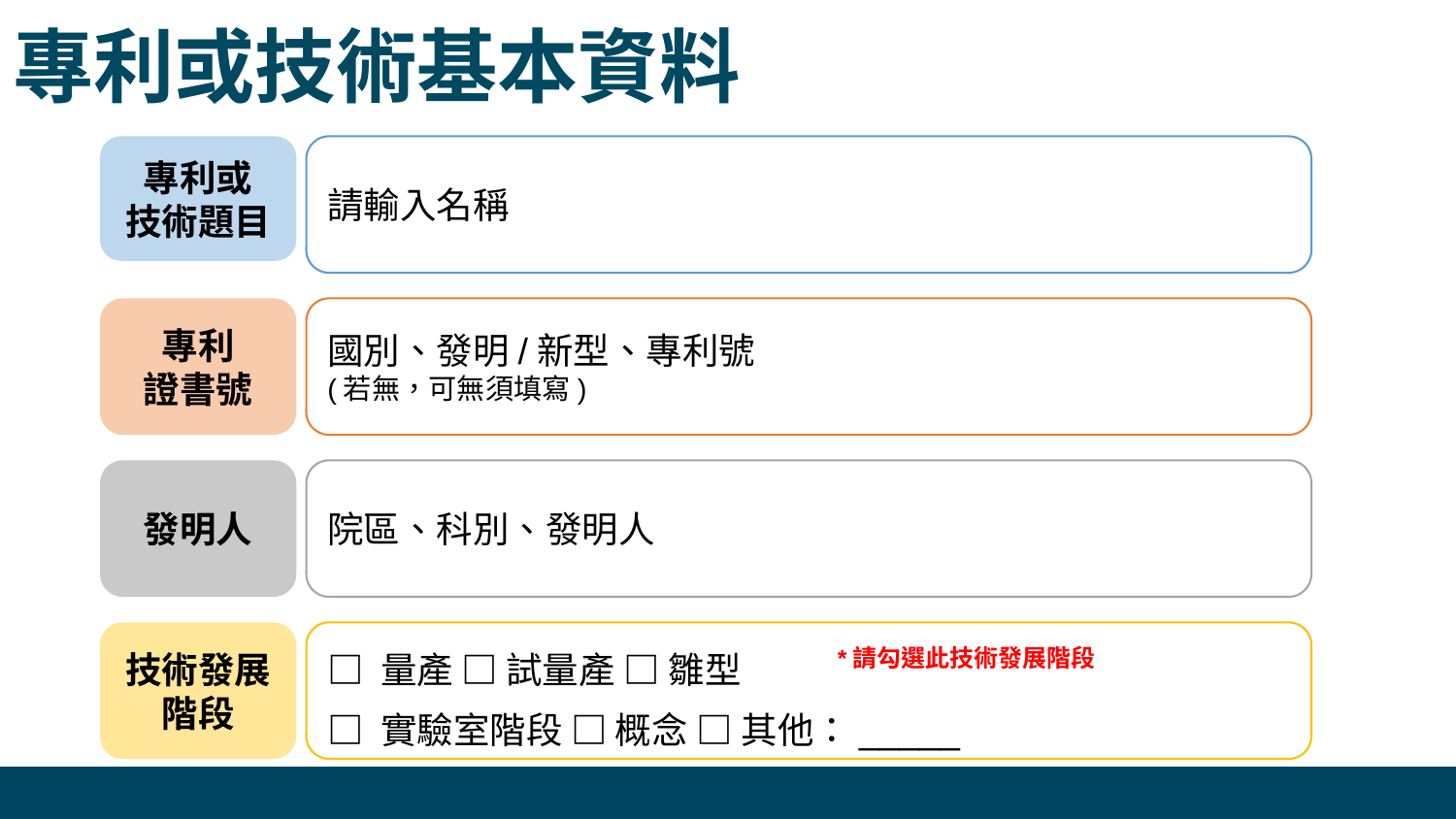

專利或技術基本資料
專利或
技術題目
請輸入名稱
專利
證書號
國別、發明/新型、專利號
(若無，可無須填寫)
發明人
院區、科別、發明人
技術發展階段
□ 量產 □ 試量產 □ 雛型
□ 實驗室階段 □ 概念 □ 其他：_____
*請勾選此技術發展階段